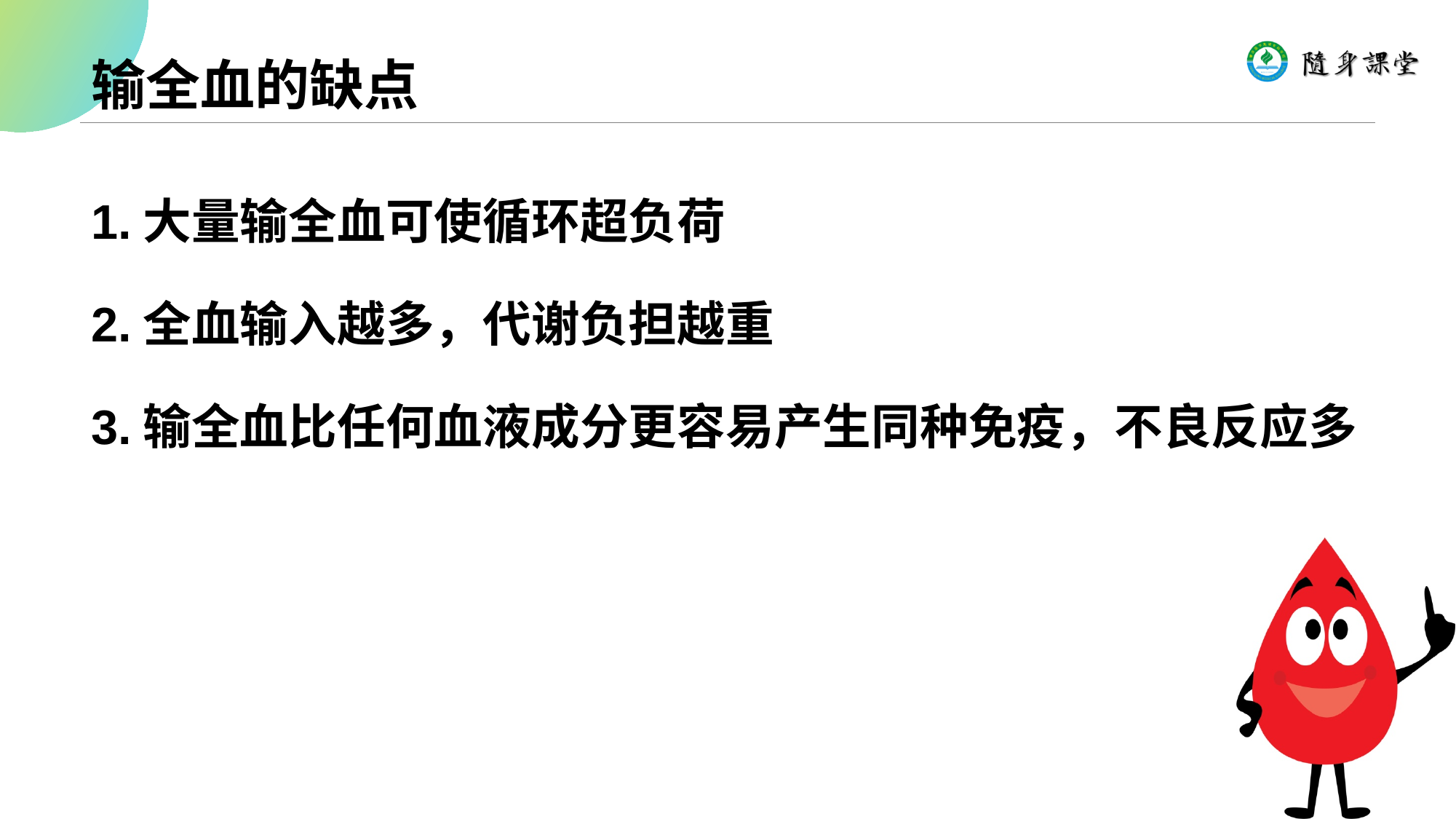

# 输全血的缺点
1.大量输全血可使循环超负荷
2.全血输入越多，代谢负担越重
3.输全血比任何血液成分更容易产生同种免疫，不良反应多